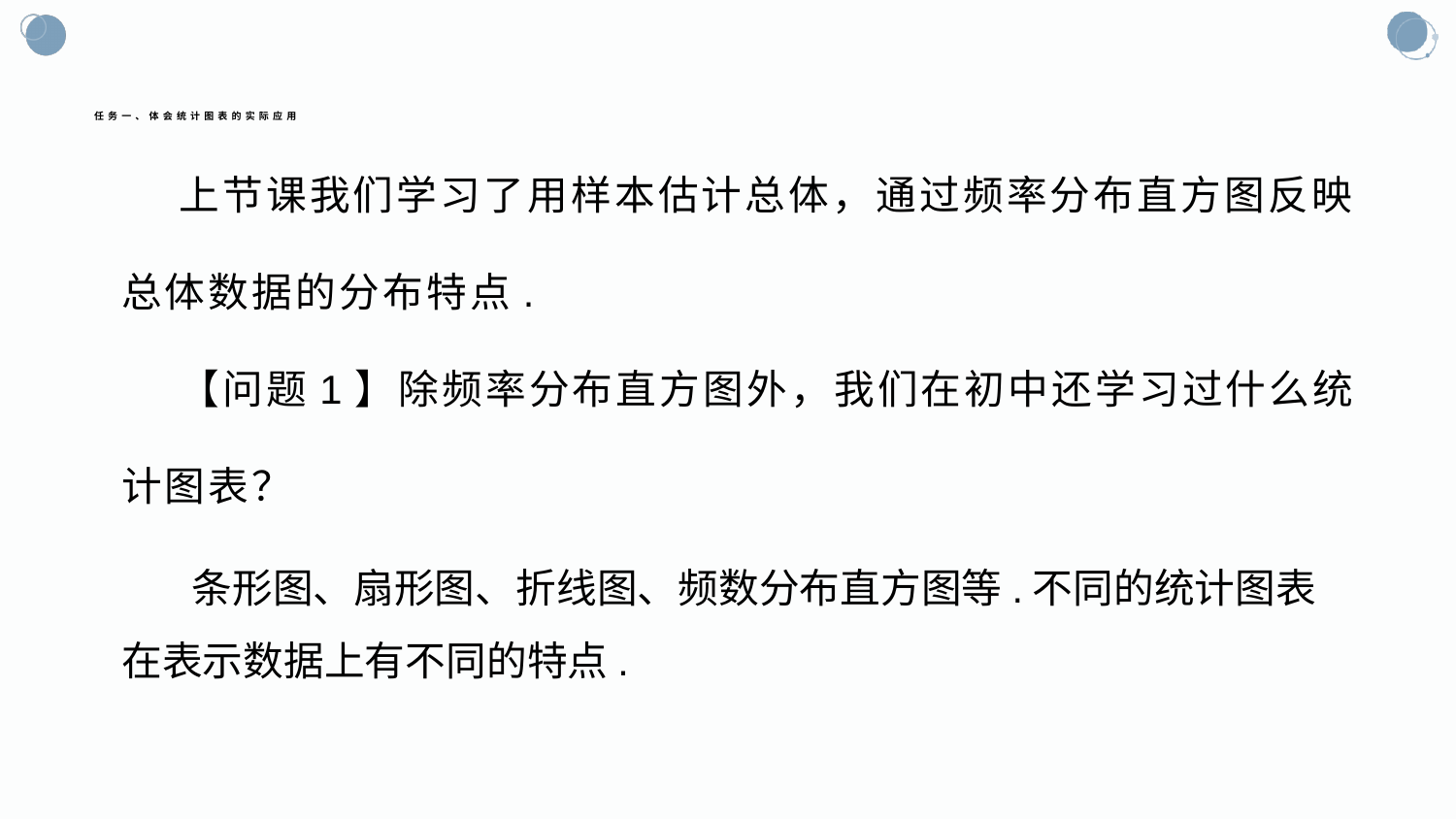

# 任务一、体会统计图表的实际应用
    上节课我们学习了用样本估计总体，通过频率分布直方图反映总体数据的分布特点.
    【问题1】除频率分布直方图外，我们在初中还学习过什么统计图表？

  条形图、扇形图、折线图、频数分布直方图等.不同的统计图表在表示数据上有不同的特点.